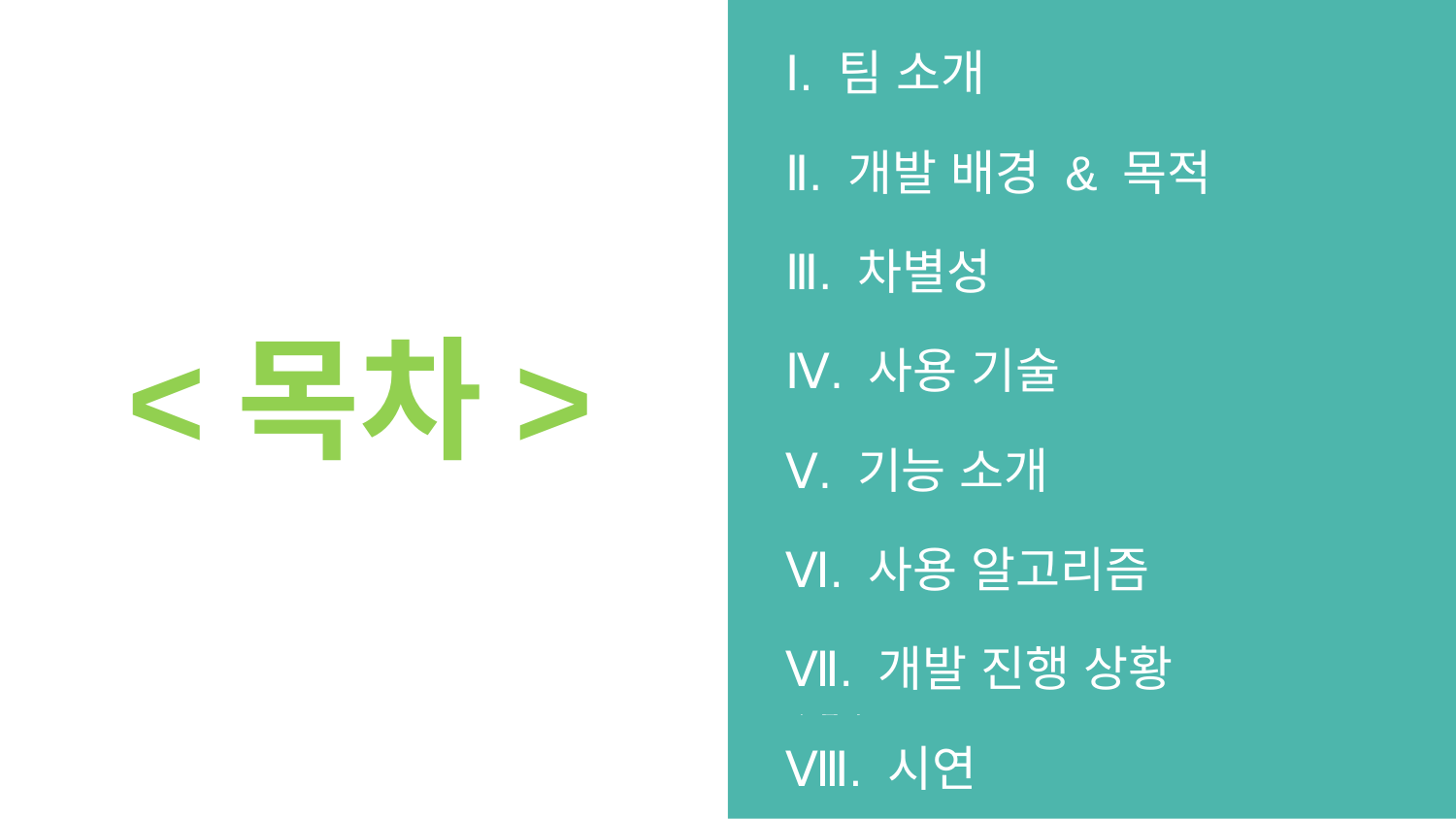

Ⅰ. 팀 소개
Ⅱ. 개발 배경 & 목적
Ⅲ. 차별성
Ⅳ. 사용 기술
Ⅴ. 기능 소개
Ⅵ. 사용 알고리즘
Ⅶ. 개발 진행 상황
Ⅷ. 시연
# <목차>
-
-
-
-
-
-
-